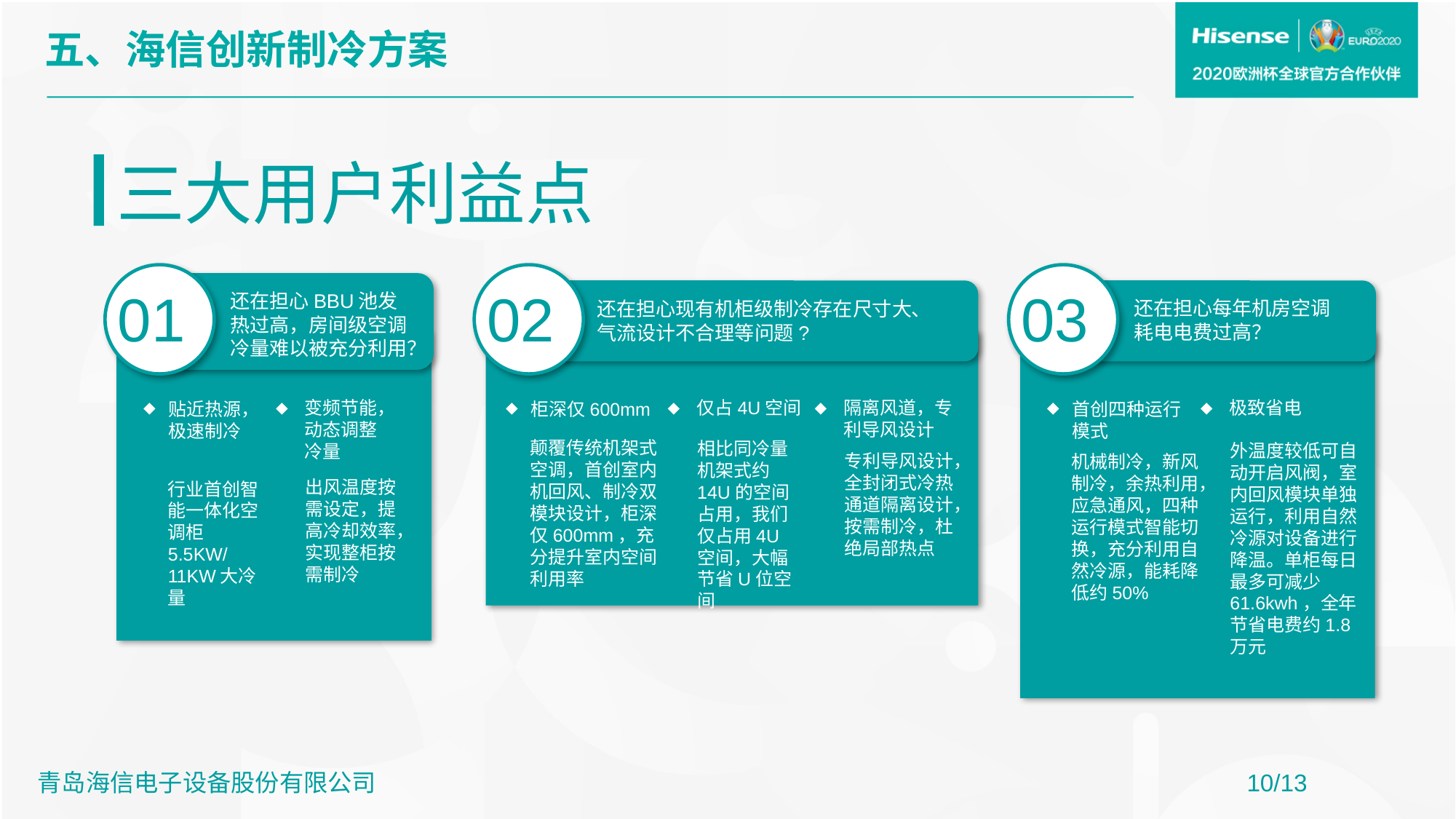

五、海信创新制冷方案
三大用户利益点

01
02
03

还在担心BBU池发热过高，房间级空调冷量难以被充分利用？
还在担心每年机房空调耗电电费过高？
还在担心现有机柜级制冷存在尺寸大、气流设计不合理等问题?

变频节能，动态调整冷量
仅占4U空间
隔离风道，专利导风设计
极致省电
贴近热源，极速制冷
柜深仅600mm
首创四种运行模式

颠覆传统机架式空调，首创室内机回风、制冷双模块设计，柜深仅600mm，充分提升室内空间利用率
相比同冷量机架式约14U的空间占用，我们仅占用4U空间，大幅节省U位空间
外温度较低可自动开启风阀，室内回风模块单独运行，利用自然冷源对设备进行降温。单柜每日最多可减少61.6kwh，全年节省电费约1.8万元
专利导风设计，全封闭式冷热通道隔离设计，按需制冷，杜绝局部热点
机械制冷，新风制冷，余热利用，应急通风，四种运行模式智能切换，充分利用自然冷源，能耗降低约50%
出风温度按需设定，提高冷却效率，实现整柜按需制冷
行业首创智能一体化空调柜5.5KW/11KW大冷量
10/13
青岛海信电子设备股份有限公司